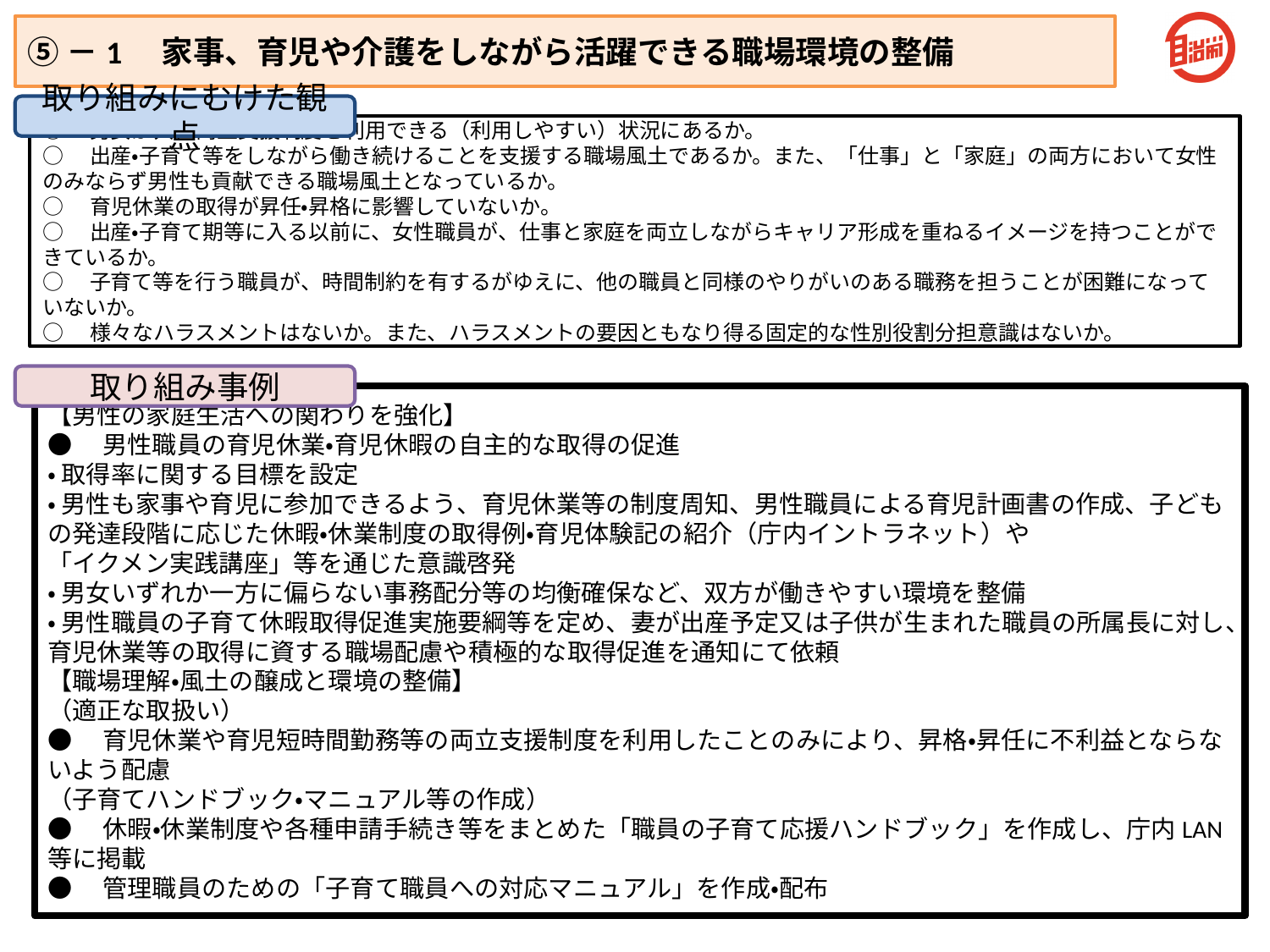

⑤－1　家事、育児や介護をしながら活躍できる職場環境の整備
取り組みにむけた観点
○　男女が共に両立支援制度を利用できる（利用しやすい）状況にあるか。
○　出産・子育て等をしながら働き続けることを支援する職場風土であるか。また、「仕事」と「家庭」の両方において女性のみならず男性も貢献できる職場風土となっているか。
○　育児休業の取得が昇任・昇格に影響していないか。
○　出産・子育て期等に入る以前に、女性職員が、仕事と家庭を両立しながらキャリア形成を重ねるイメージを持つことができているか。
○　子育て等を行う職員が、時間制約を有するがゆえに、他の職員と同様のやりがいのある職務を担うことが困難になっていないか。
○　様々なハラスメントはないか。また、ハラスメントの要因ともなり得る固定的な性別役割分担意識はないか。
取り組み事例
【男性の家庭生活への関わりを強化】
●　男性職員の育児休業・育児休暇の自主的な取得の促進
・ 取得率に関する目標を設定
・ 男性も家事や育児に参加できるよう、育児休業等の制度周知、男性職員による育児計画書の作成、子どもの発達段階に応じた休暇・休業制度の取得例・育児体験記の紹介（庁内イントラネット）や
「イクメン実践講座」等を通じた意識啓発
・ 男女いずれか一方に偏らない事務配分等の均衡確保など、双方が働きやすい環境を整備
・ 男性職員の子育て休暇取得促進実施要綱等を定め、妻が出産予定又は子供が生まれた職員の所属長に対し、育児休業等の取得に資する職場配慮や積極的な取得促進を通知にて依頼
【職場理解・風土の醸成と環境の整備】
（適正な取扱い）
●　育児休業や育児短時間勤務等の両立支援制度を利用したことのみにより、昇格・昇任に不利益とならないよう配慮
（子育てハンドブック・マニュアル等の作成）
●　休暇・休業制度や各種申請手続き等をまとめた「職員の子育て応援ハンドブック」を作成し、庁内LAN等に掲載
●　管理職員のための「子育て職員への対応マニュアル」を作成・配布